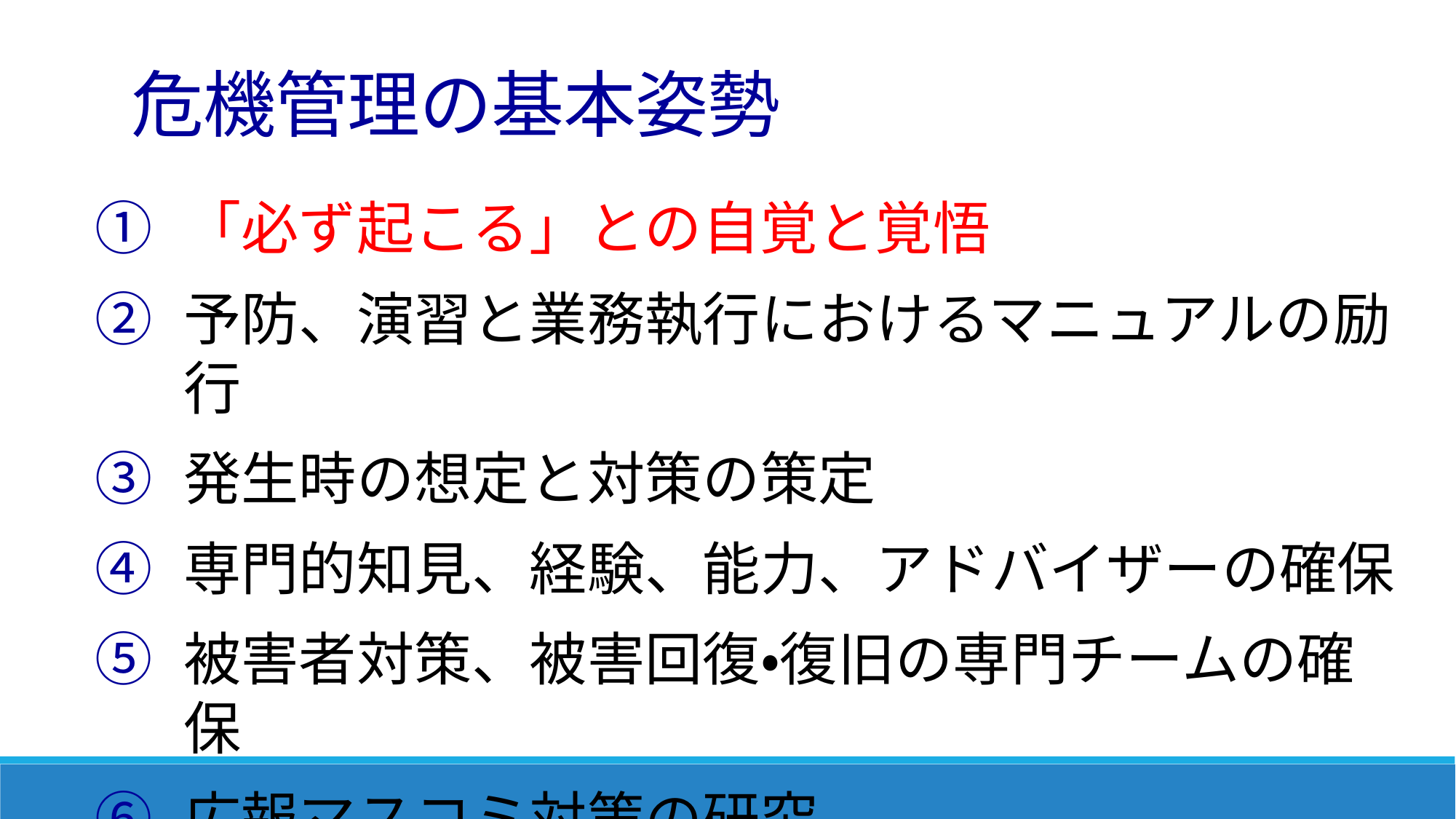

危機管理の基本姿勢
「必ず起こる」との自覚と覚悟
予防、演習と業務執行におけるマニュアルの励行
発生時の想定と対策の策定
専門的知見、経験、能力、アドバイザーの確保
被害者対策、被害回復・復旧の専門チームの確保
広報マスコミ対策の研究